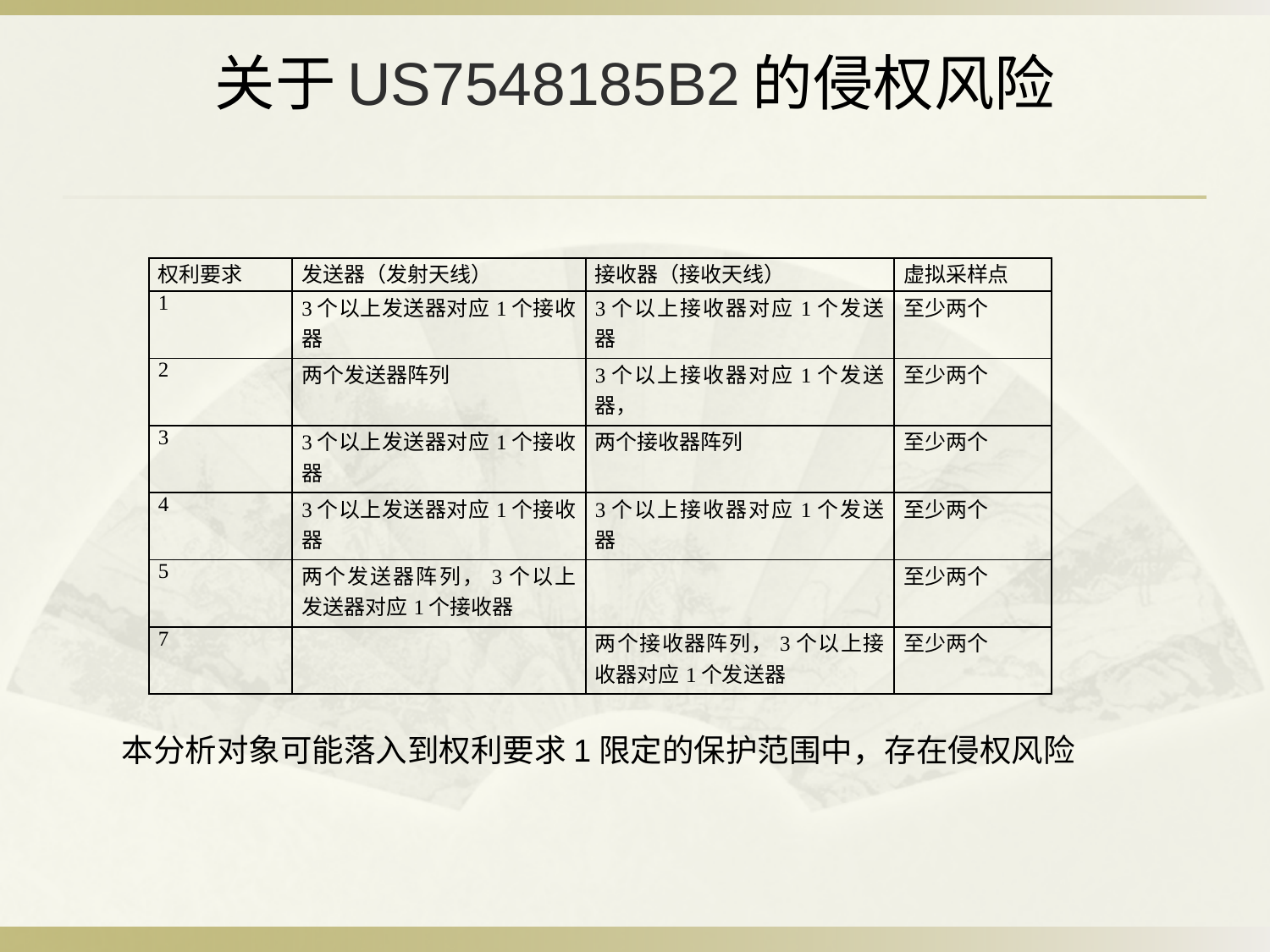

# 关于US7548185B2的侵权风险
| 权利要求 | 发送器（发射天线） | 接收器（接收天线） | 虚拟采样点 |
| --- | --- | --- | --- |
| 1 | 3个以上发送器对应1个接收器 | 3个以上接收器对应1个发送器 | 至少两个 |
| 2 | 两个发送器阵列 | 3个以上接收器对应1个发送器， | 至少两个 |
| 3 | 3个以上发送器对应1个接收器 | 两个接收器阵列 | 至少两个 |
| 4 | 3个以上发送器对应1个接收器 | 3个以上接收器对应1个发送器 | 至少两个 |
| 5 | 两个发送器阵列，3个以上发送器对应1个接收器 |  | 至少两个 |
| 7 |  | 两个接收器阵列，3个以上接收器对应1个发送器 | 至少两个 |
本分析对象可能落入到权利要求1限定的保护范围中，存在侵权风险